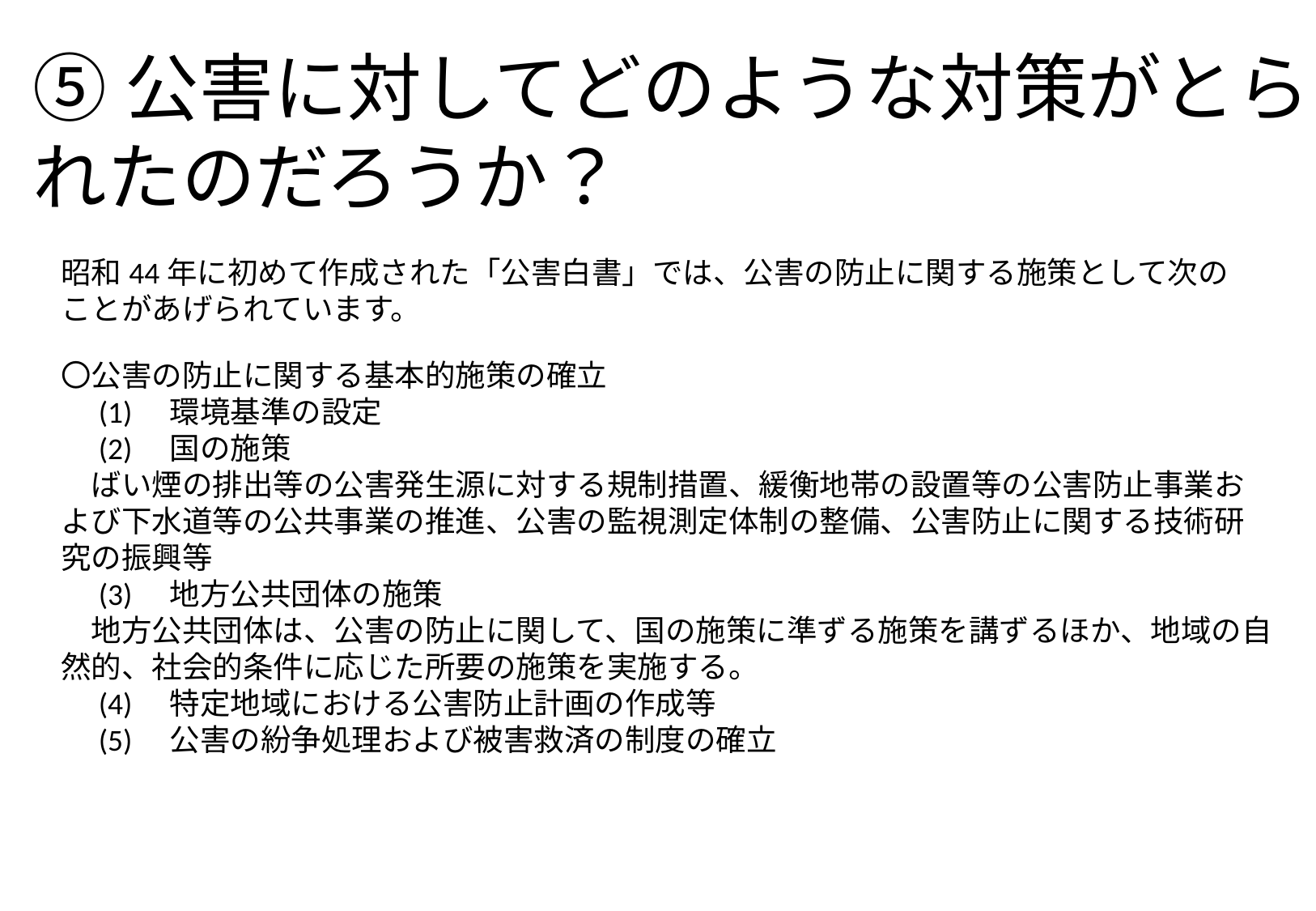

⑤公害に対してどのような対策がとられたのだろうか？
昭和44年に初めて作成された「公害白書」では、公害の防止に関する施策として次のことがあげられています。

〇公害の防止に関する基本的施策の確立
　(1)　環境基準の設定
　(2)　国の施策
　ばい煙の排出等の公害発生源に対する規制措置、緩衡地帯の設置等の公害防止事業および下水道等の公共事業の推進、公害の監視測定体制の整備、公害防止に関する技術研究の振興等
　(3)　地方公共団体の施策
　地方公共団体は、公害の防止に関して、国の施策に準ずる施策を講ずるほか、地域の自然的、社会的条件に応じた所要の施策を実施する。
　(4)　特定地域における公害防止計画の作成等
　(5)　公害の紛争処理および被害救済の制度の確立